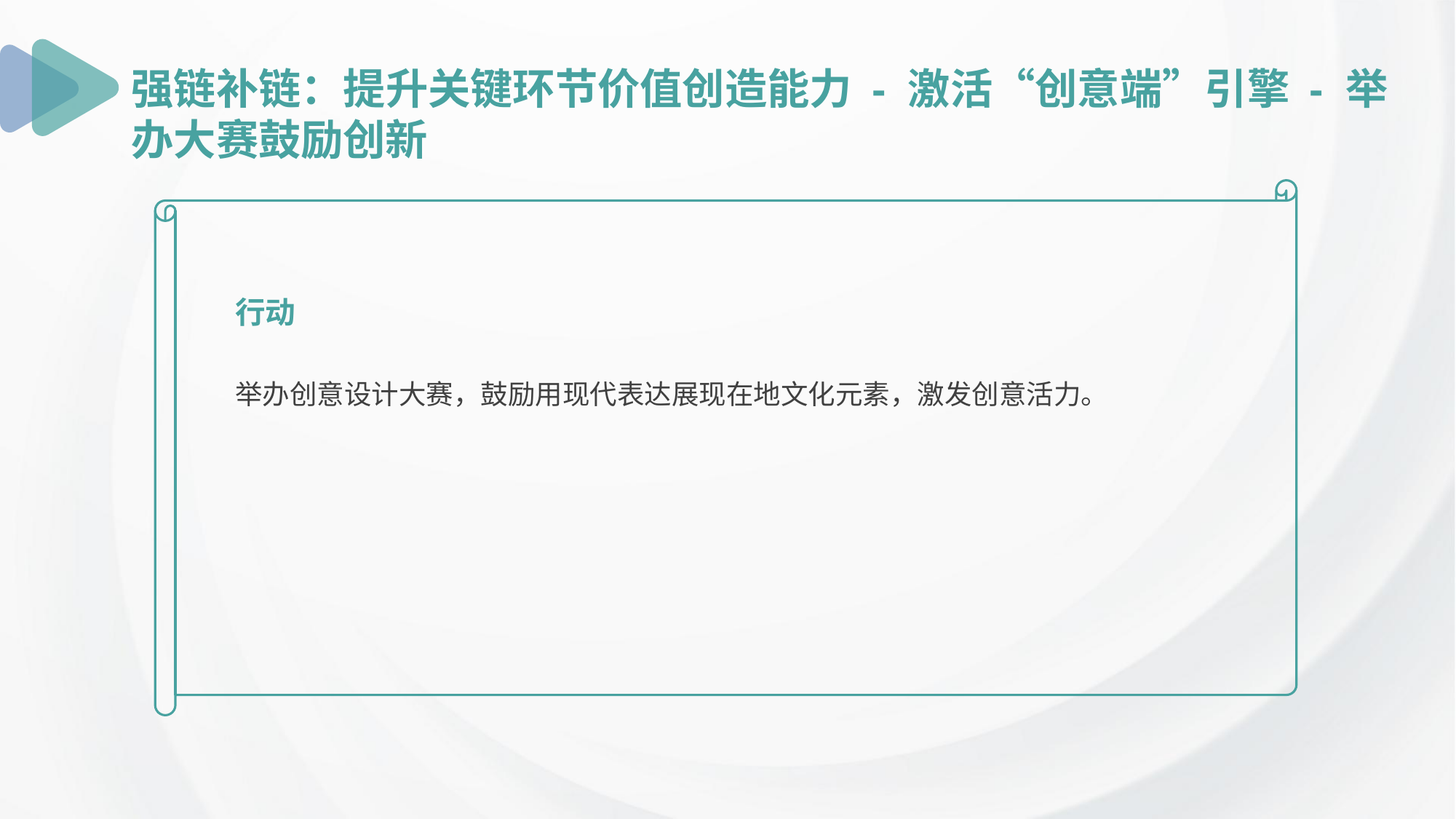

强链补链：提升关键环节价值创造能力 - 激活“创意端”引擎 - 举办大赛鼓励创新

行动
举办创意设计大赛，鼓励用现代表达展现在地文化元素，激发创意活力。